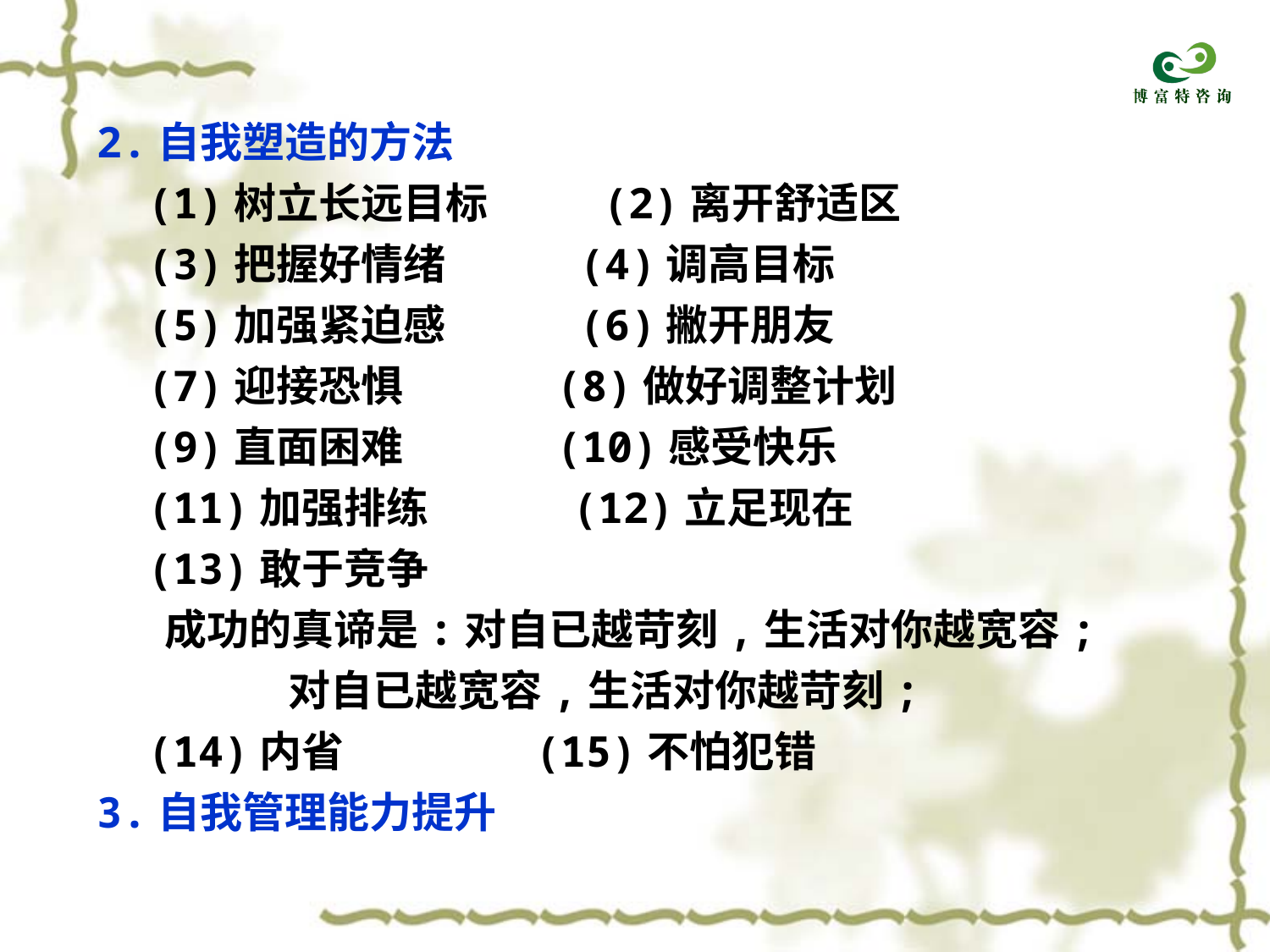

2.自我塑造的方法
  (1)树立长远目标           (2)离开舒适区
  (3)把握好情绪             (4)调高目标
  (5)加强紧迫感             (6)撇开朋友
  (7)迎接恐惧               (8)做好调整计划
  (9)直面困难               (10)感受快乐
  (11)加强排练              (12)立足现在
  (13)敢于竞争
      成功的真谛是:对自已越苛刻,生活对你越宽容;
                   对自已越宽容,生活对你越苛刻;
  (14)内省                   (15)不怕犯错
3.自我管理能力提升